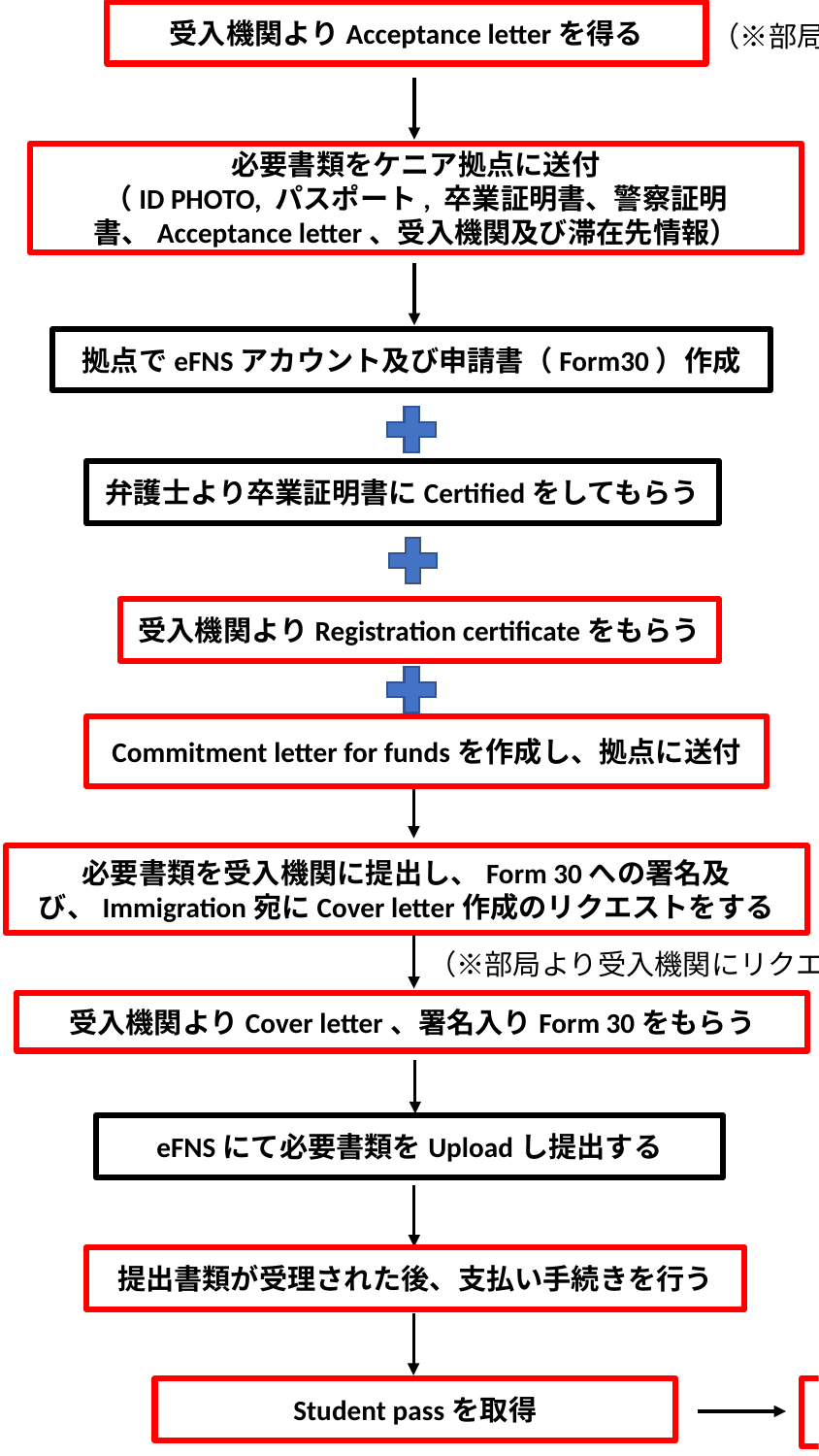

受入機関よりAcceptance letterを得る
（※部局より受入機関にリクエストレターを送付）
必要書類をケニア拠点に送付
（ID PHOTO, パスポート, 卒業証明書、警察証明書、Acceptance letter、受入機関及び滞在先情報）
拠点でeFNSアカウント及び申請書（Form30）作成

弁護士より卒業証明書にCertifiedをしてもらう

（担当部局）
受入機関よりRegistration certificateをもらう

（学生/PHASE事務局）

Commitment letter for fundsを作成し、拠点に送付

（ケニア拠点）
必要書類を受入機関に提出し、Form 30への署名及び、Immigration宛にCover letter作成のリクエストをする
（※部局より受入機関にリクエストレターを作成・添付）
受入機関よりCover letter、署名入りForm 30をもらう
eFNSにて必要書類をUploadし提出する
提出書類が受理された後、支払い手続きを行う
外国人登録・ID申請・取得
Student passを取得